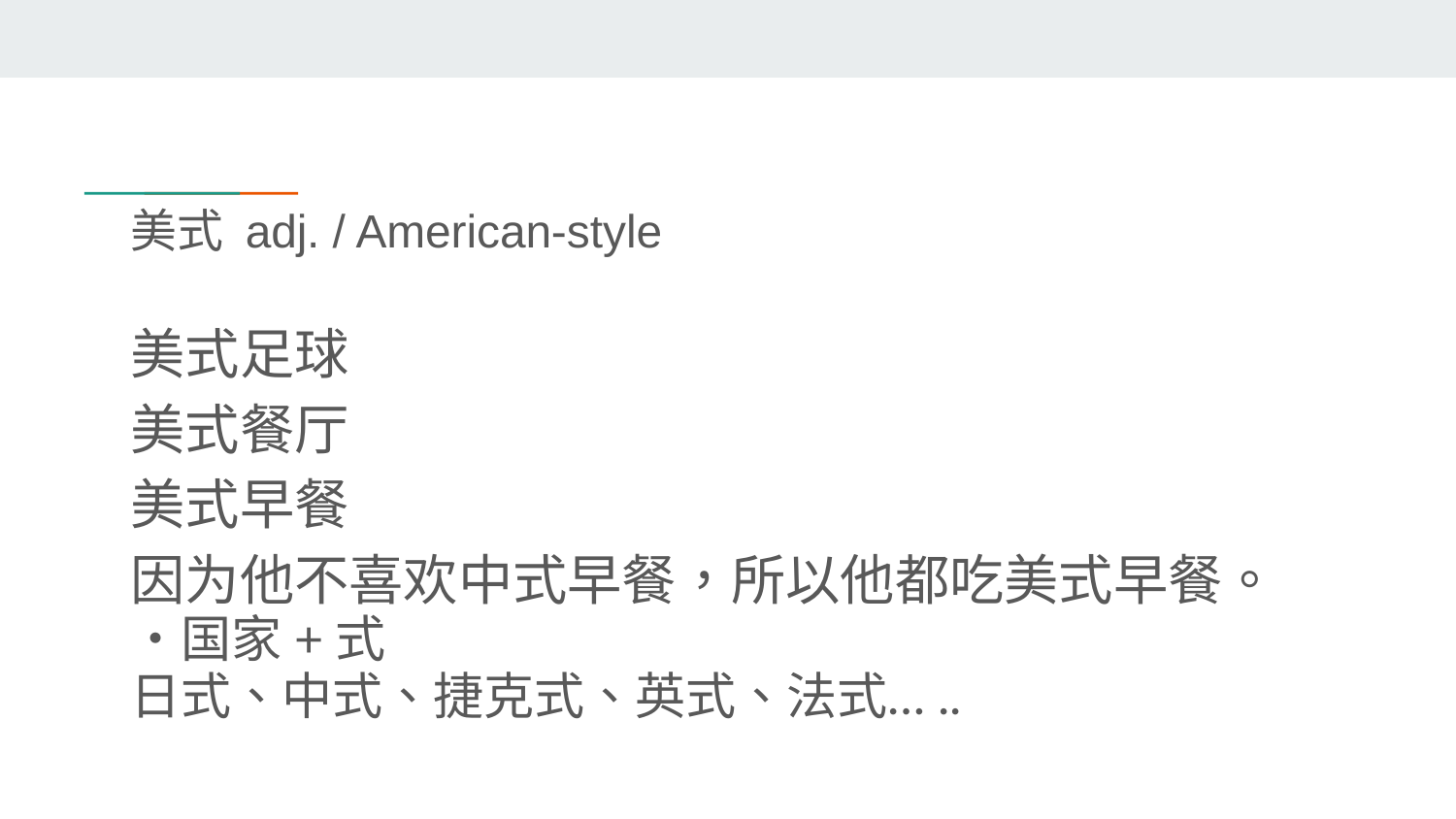

# 美式 adj. / American-style

美式足球
美式餐厅
美式早餐
因为他不喜欢中式早餐，所以他都吃美式早餐。
・国家+式
日式、中式、捷克式、英式、法式…..